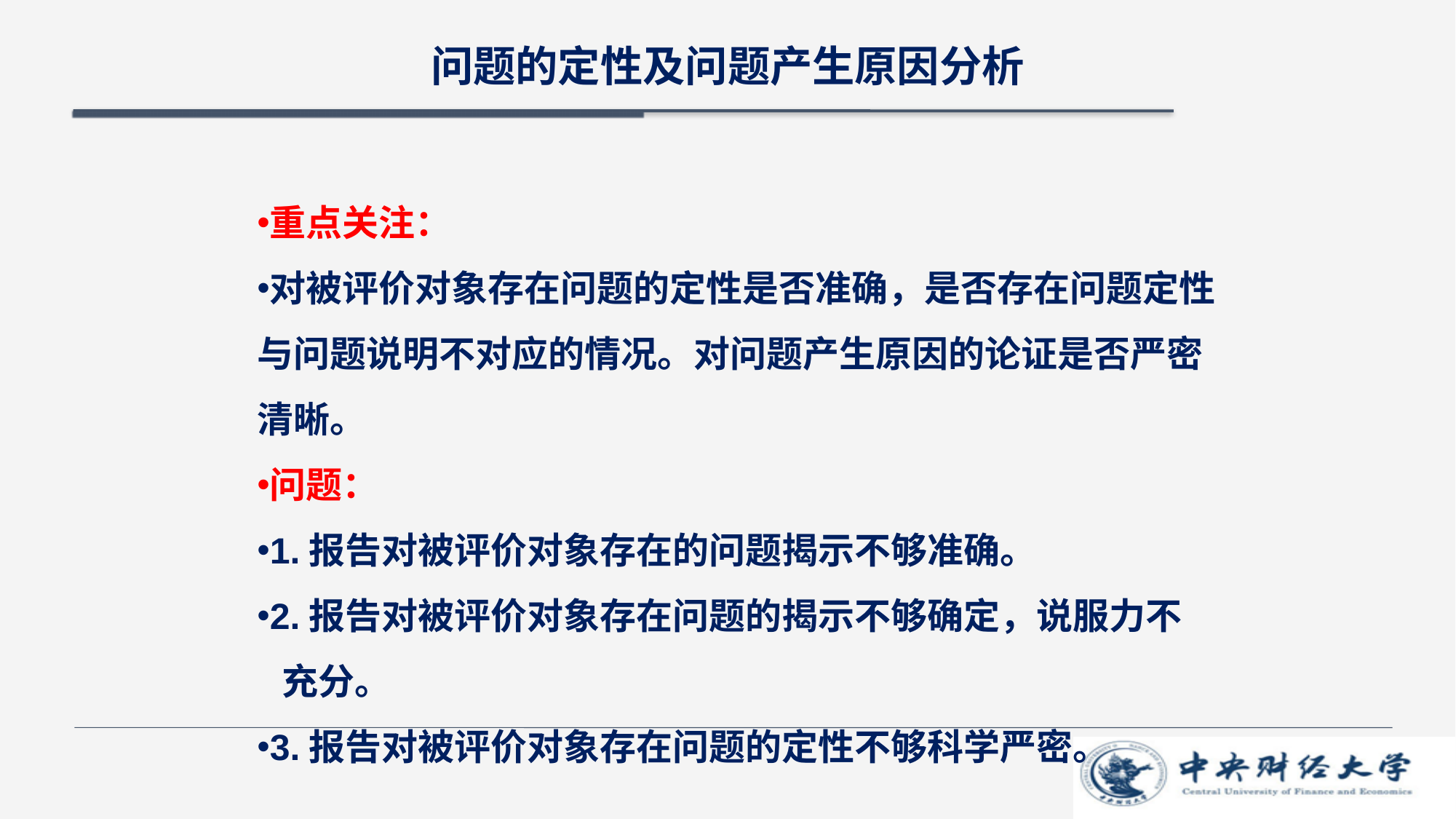

# 问题的定性及问题产生原因分析
重点关注：
对被评价对象存在问题的定性是否准确，是否存在问题定性与问题说明不对应的情况。对问题产生原因的论证是否严密清晰。
问题：
1.报告对被评价对象存在的问题揭示不够准确。
2.报告对被评价对象存在问题的揭示不够确定，说服力不
  充分。
3.报告对被评价对象存在问题的定性不够科学严密。